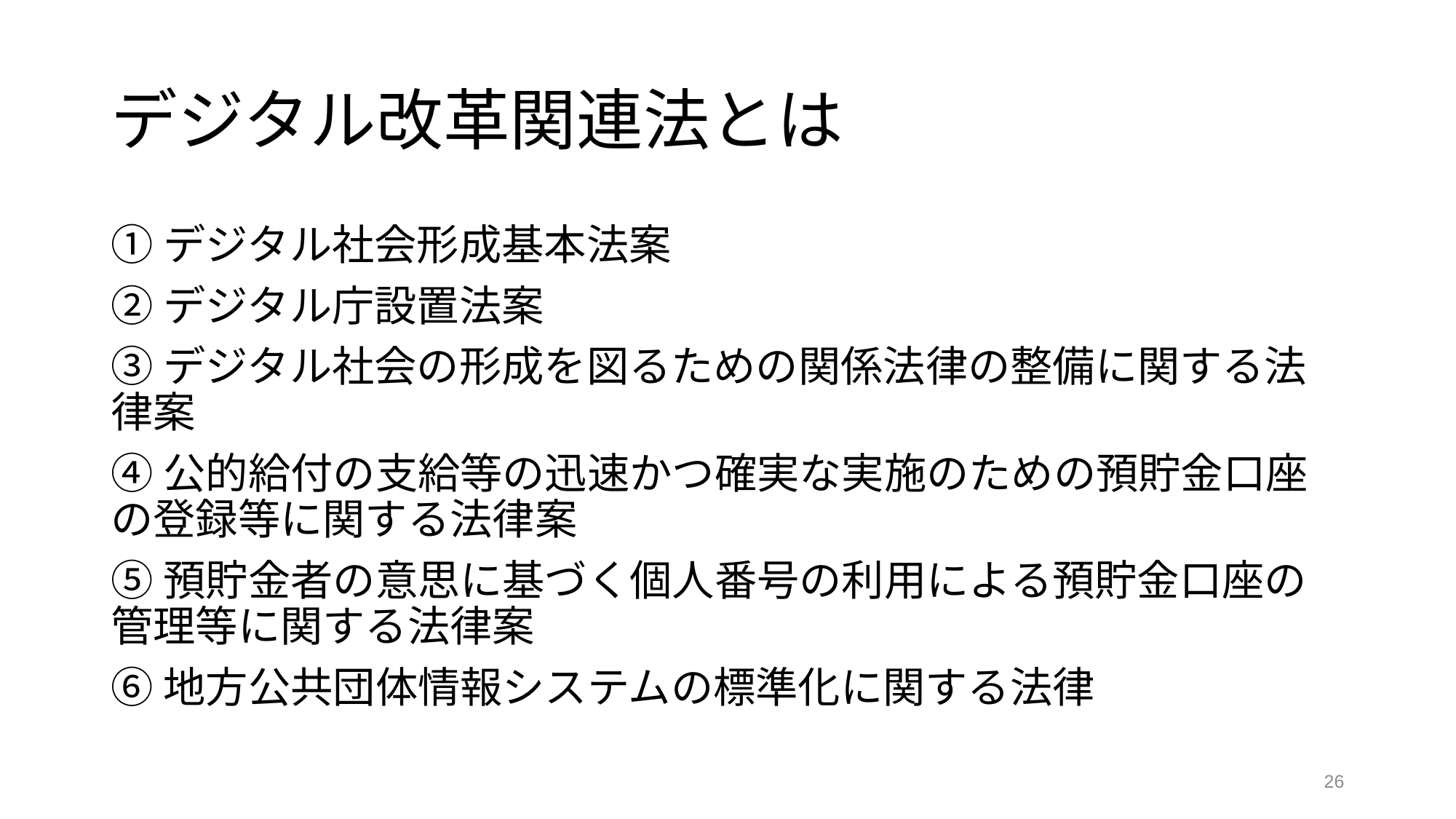

# デジタル改革関連法とは
①デジタル社会形成基本法案
②デジタル庁設置法案
③デジタル社会の形成を図るための関係法律の整備に関する法律案
④公的給付の支給等の迅速かつ確実な実施のための預貯金口座の登録等に関する法律案
⑤預貯金者の意思に基づく個人番号の利用による預貯金口座の管理等に関する法律案
⑥地方公共団体情報システムの標準化に関する法律

26